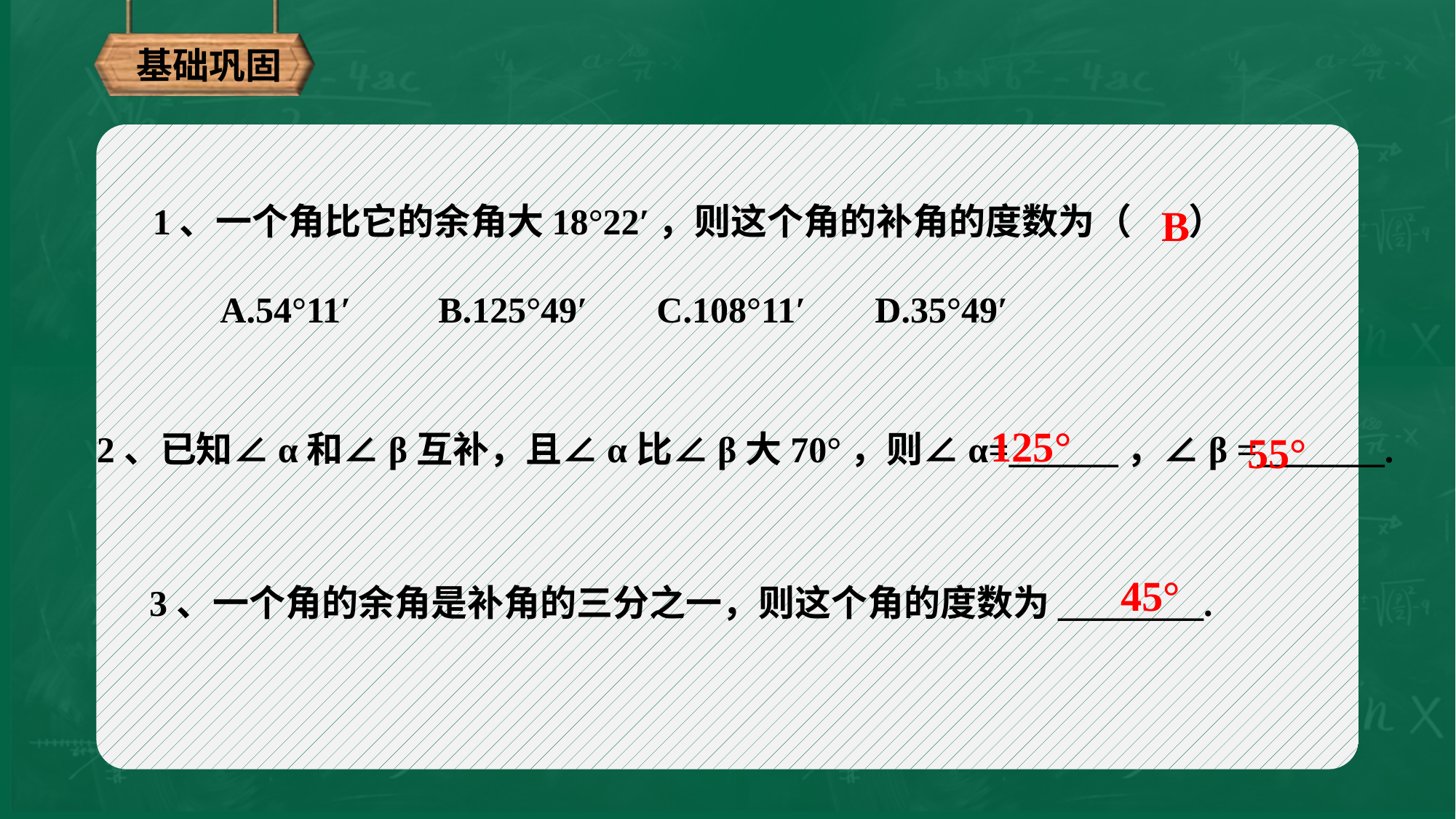

基础巩固
1、一个角比它的余角大18°22′，则这个角的补角的度数为（       ）
B
A.54°11′	B.125°49′	C.108°11′	D.35°49′
125°
2、已知∠α和∠β互补，且∠α比∠β大70°，则∠α=______，∠β =_______.
55°
45°
3、一个角的余角是补角的三分之一，则这个角的度数为________.